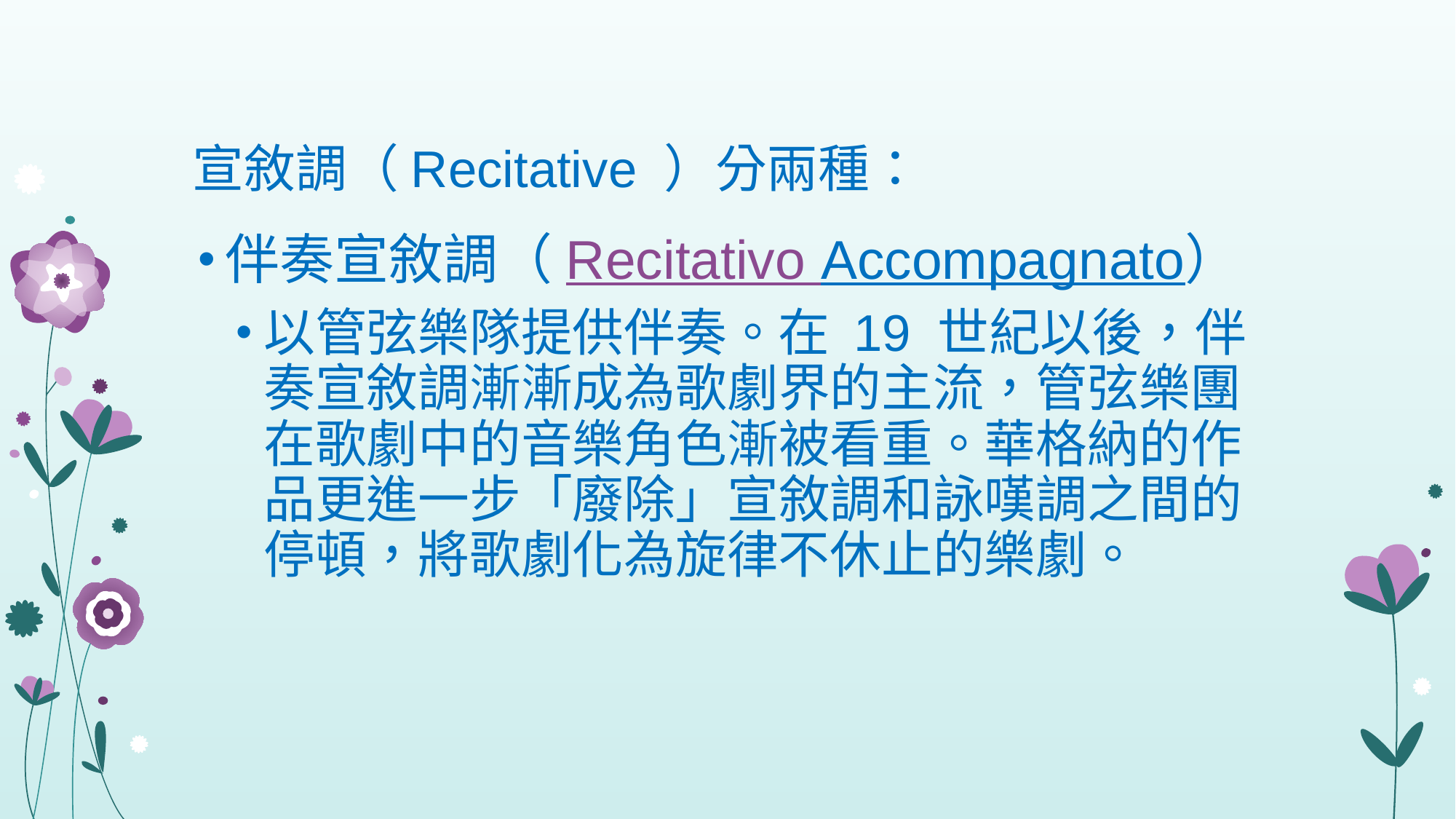

# 宣敘調（Recitative ）分兩種：
伴奏宣敘調（Recitativo Accompagnato）
以管弦樂隊提供伴奏。在 19 世紀以後，伴奏宣敘調漸漸成為歌劇界的主流，管弦樂團在歌劇中的音樂角色漸被看重。華格納的作品更進一步「廢除」宣敘調和詠嘆調之間的停頓，將歌劇化為旋律不休止的樂劇。